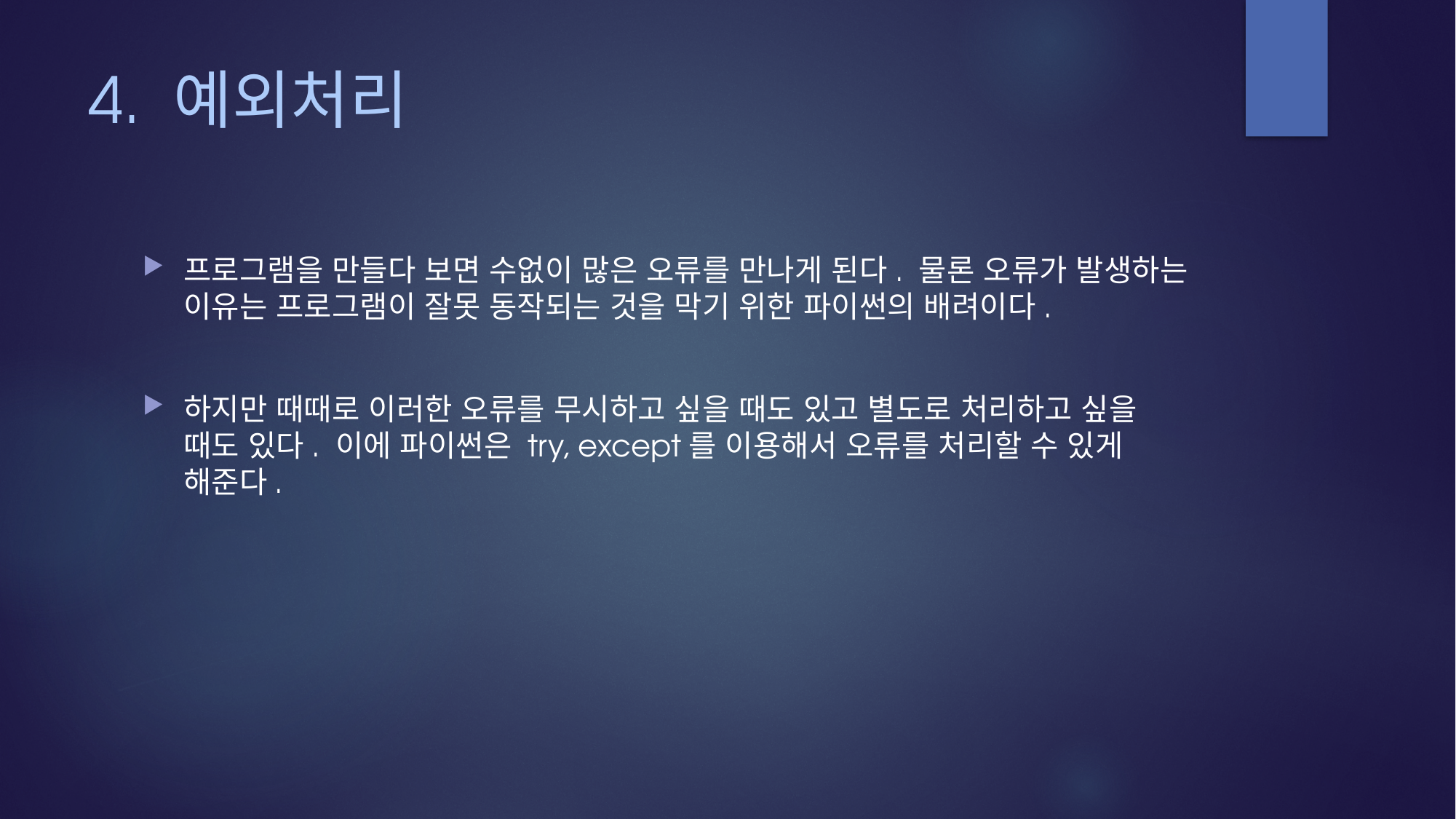

# 4. 예외처리
프로그램을 만들다 보면 수없이 많은 오류를 만나게 된다. 물론 오류가 발생하는 이유는 프로그램이 잘못 동작되는 것을 막기 위한 파이썬의 배려이다.

하지만 때때로 이러한 오류를 무시하고 싶을 때도 있고 별도로 처리하고 싶을 때도 있다. 이에 파이썬은 try, except를 이용해서 오류를 처리할 수 있게 해준다.